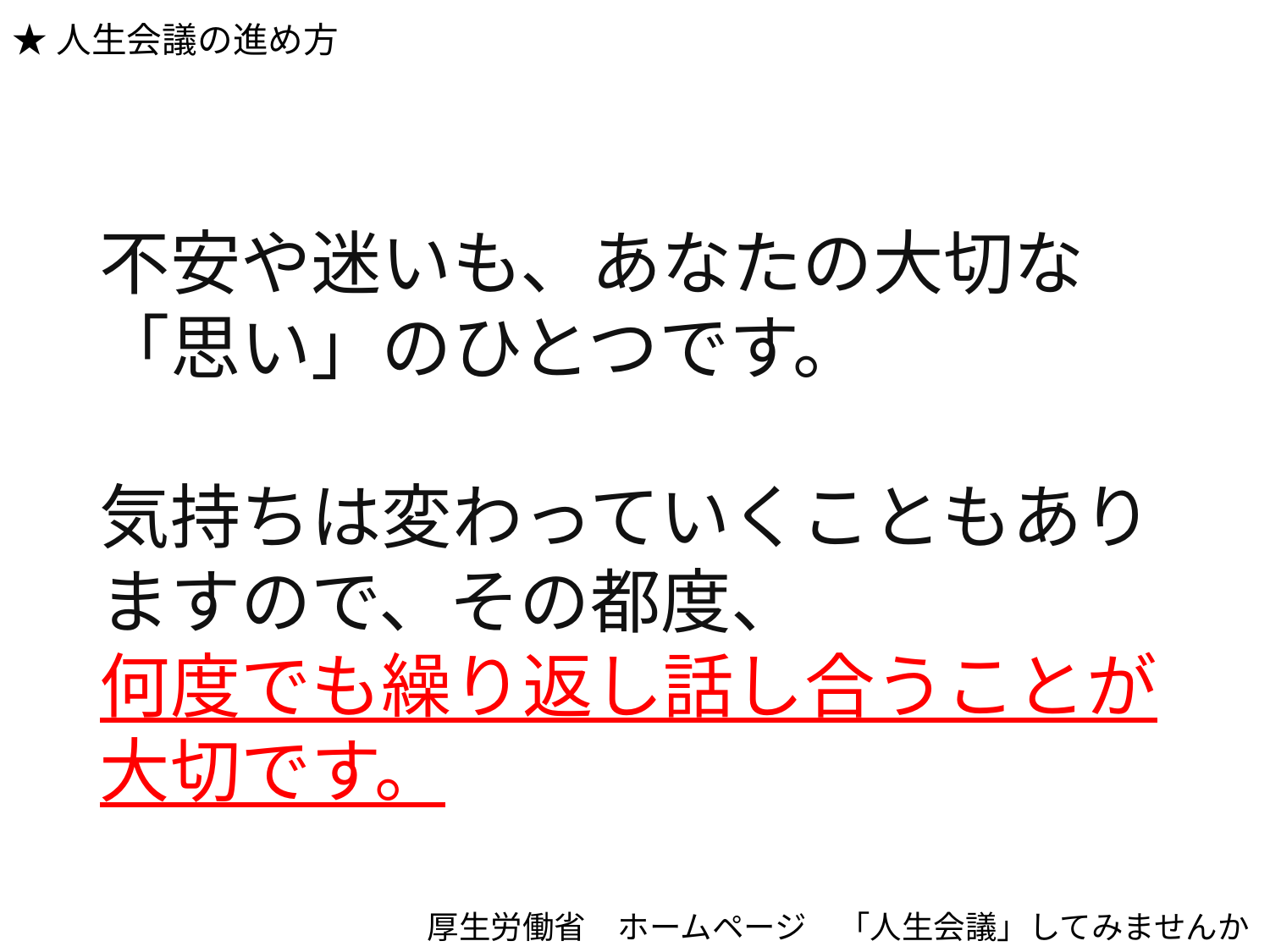

★人生会議の進め方

不安や迷いも、あなたの大切な「思い」のひとつです。

気持ちは変わっていくこともありますので、その都度、
何度でも繰り返し話し合うことが大切です。
厚生労働省　ホームページ　「人生会議」してみませんか